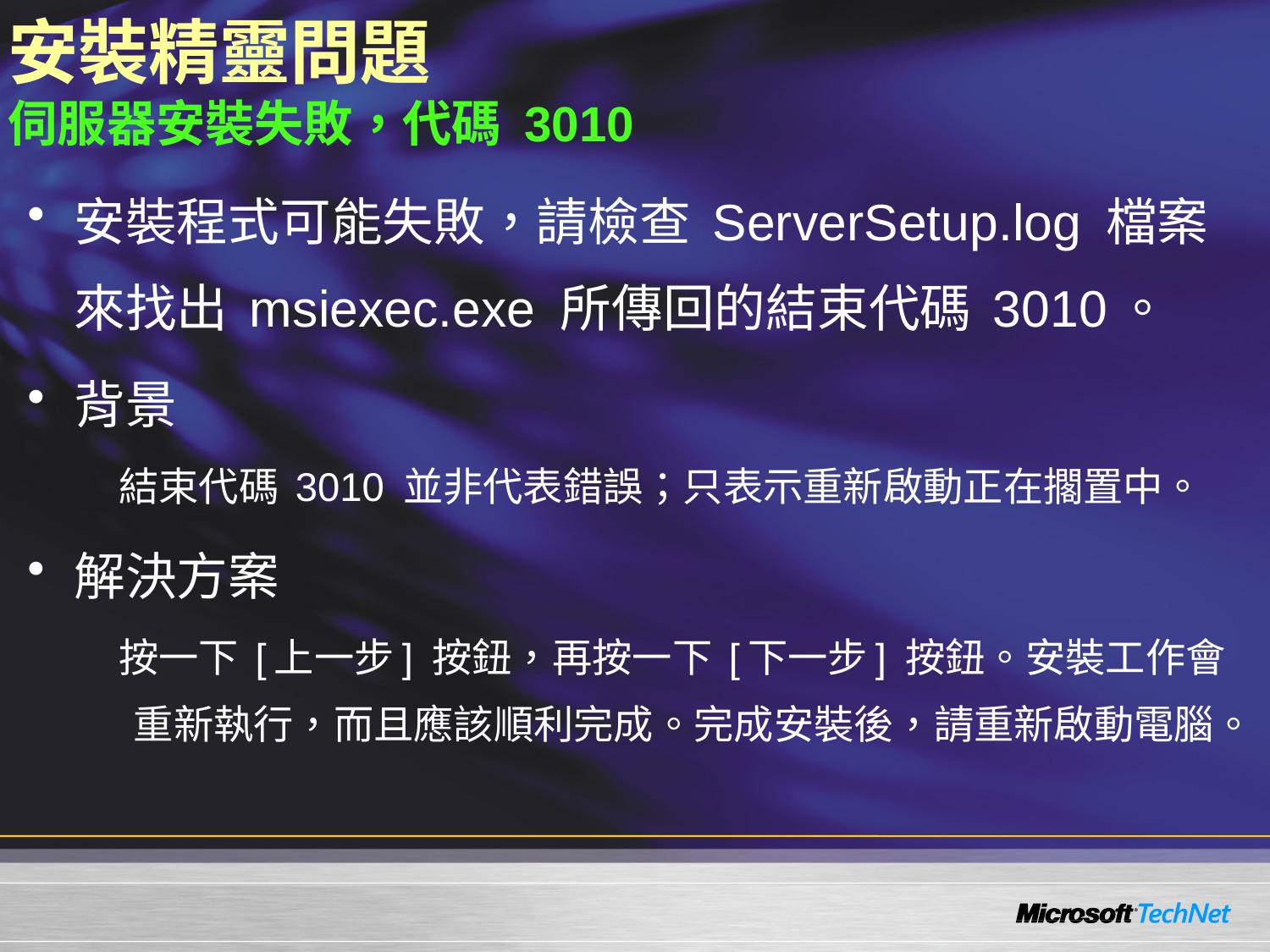

# 安裝精靈問題 伺服器安裝失敗，代碼 3010
安裝程式可能失敗，請檢查 ServerSetup.log 檔案來找出 msiexec.exe 所傳回的結束代碼 3010。
背景
結束代碼 3010 並非代表錯誤；只表示重新啟動正在擱置中。
解決方案
按一下 [上一步] 按鈕，再按一下 [下一步] 按鈕。安裝工作會重新執行，而且應該順利完成。完成安裝後，請重新啟動電腦。